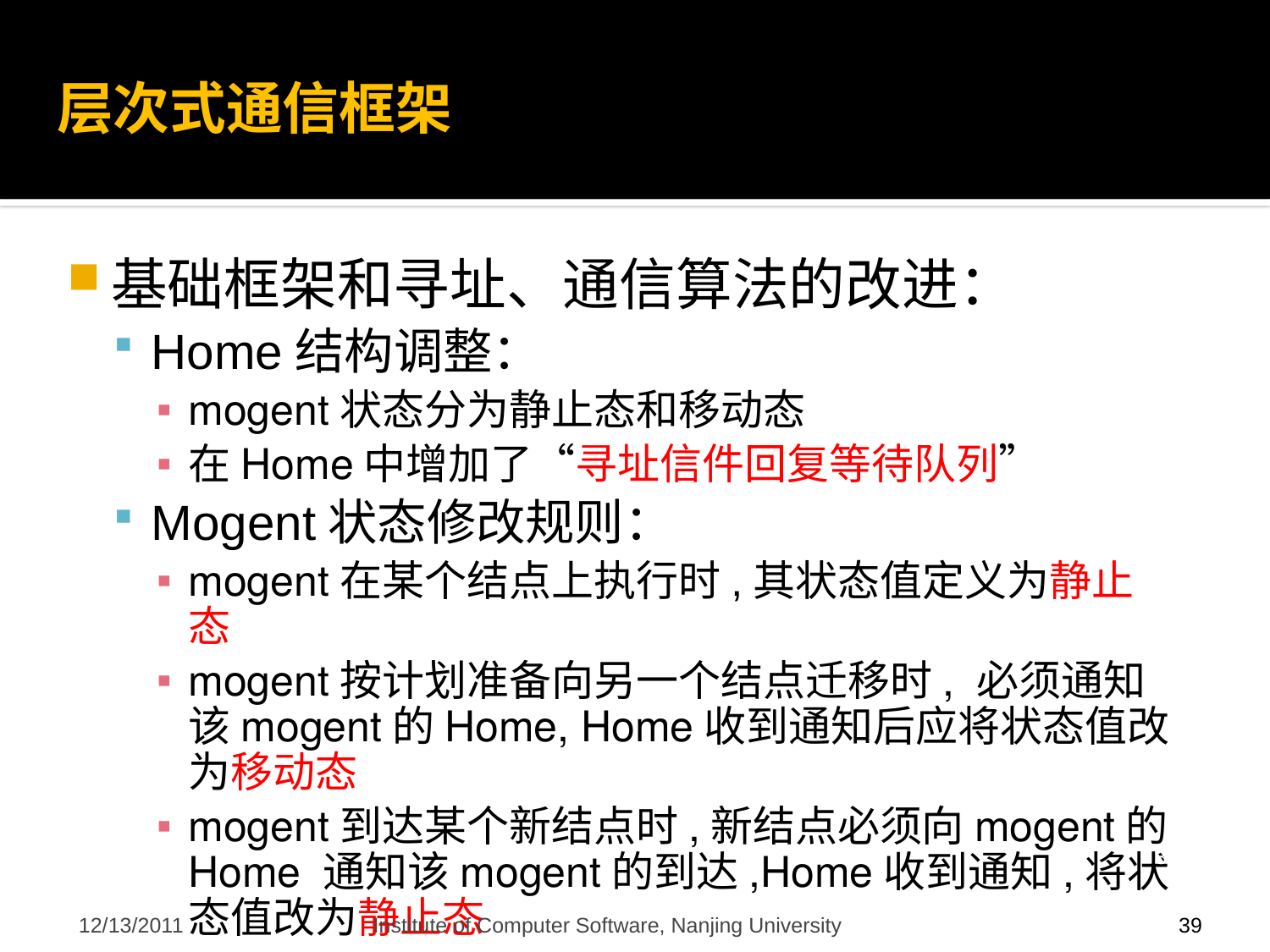

# 层次式通信框架
基础框架和寻址、通信算法的改进：
Home结构调整：
mogent状态分为静止态和移动态
在Home中增加了“寻址信件回复等待队列”
Mogent状态修改规则：
mogent在某个结点上执行时,其状态值定义为静止态
mogent按计划准备向另一个结点迁移时, 必须通知该mogent的Home, Home收到通知后应将状态值改为移动态
mogent到达某个新结点时,新结点必须向mogent的Home 通知该mogent的到达,Home收到通知,将状态值改为静止态
39
12/13/2011
Institute of Computer Software, Nanjing University
39